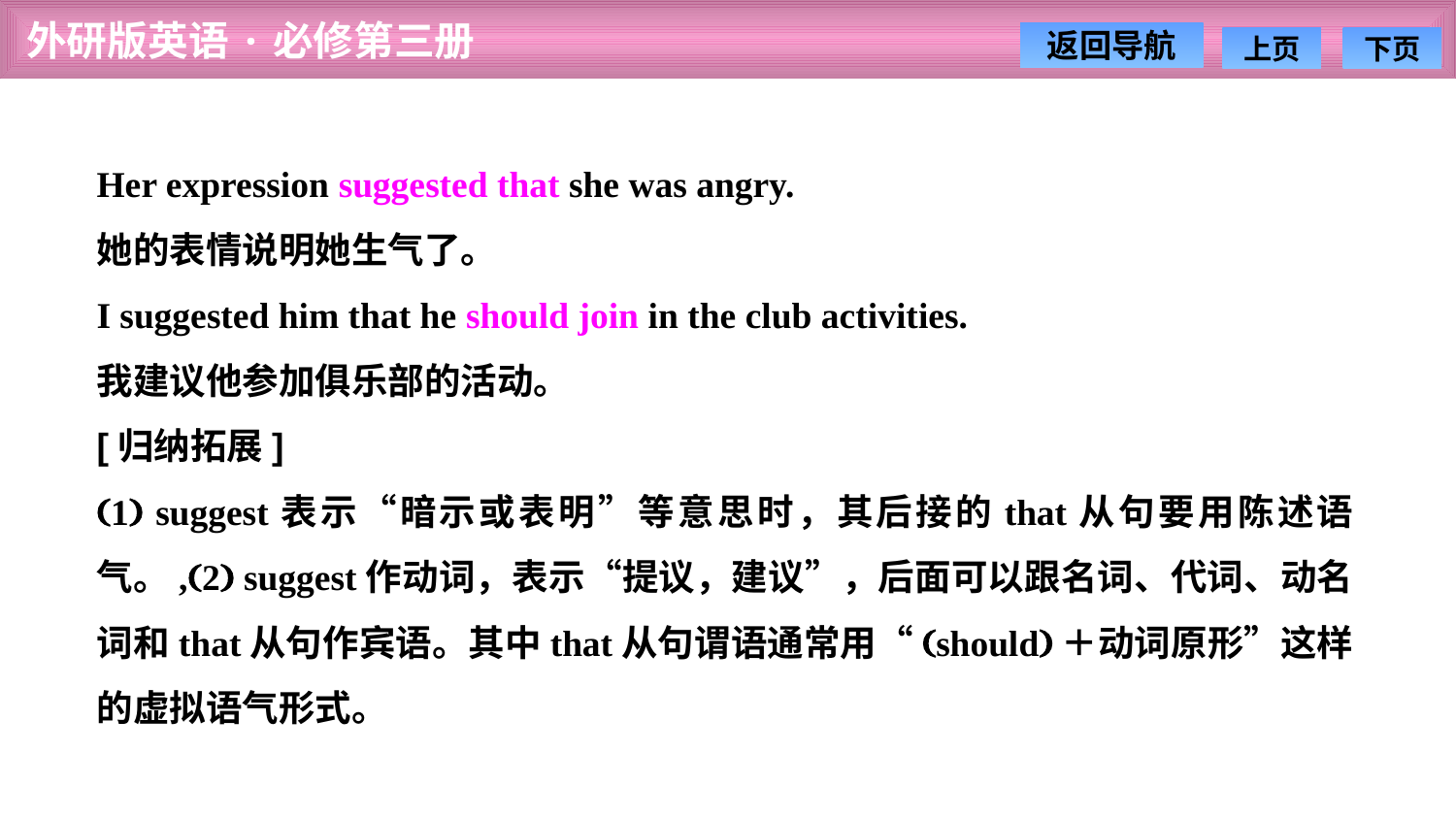

Her expression suggested that she was angry.
她的表情说明她生气了。
I suggested him that he should join in the club activities.
我建议他参加俱乐部的活动。
[归纳拓展]
(1) suggest表示“暗示或表明”等意思时，其后接的that从句要用陈述语气。,(2) suggest作动词，表示“提议，建议”，后面可以跟名词、代词、动名词和that从句作宾语。其中that从句谓语通常用“(should)＋动词原形”这样的虚拟语气形式。